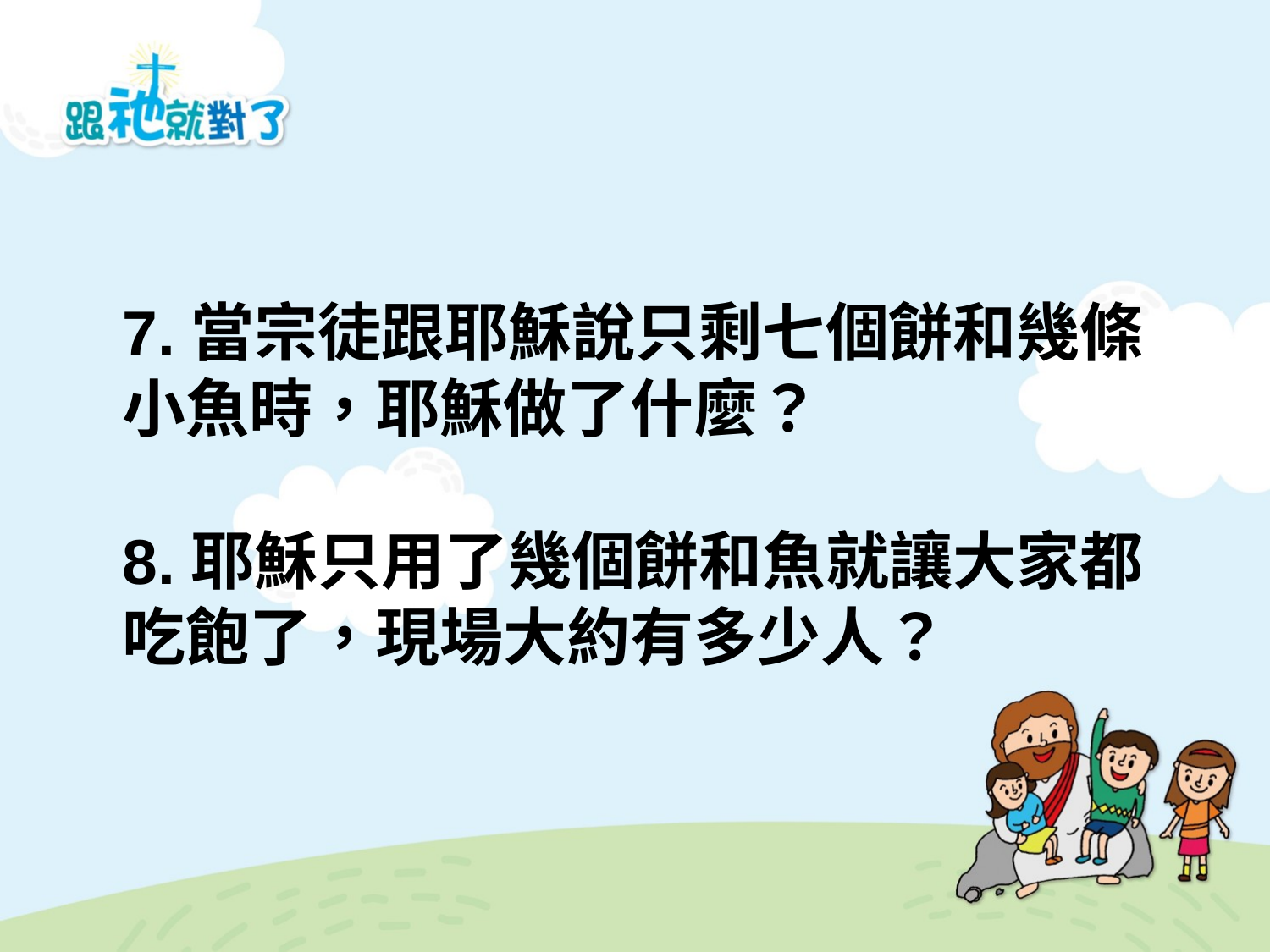

7.當宗徒跟耶穌說只剩七個餅和幾條小魚時，耶穌做了什麼？

8.耶穌只用了幾個餅和魚就讓大家都吃飽了，現場大約有多少人？